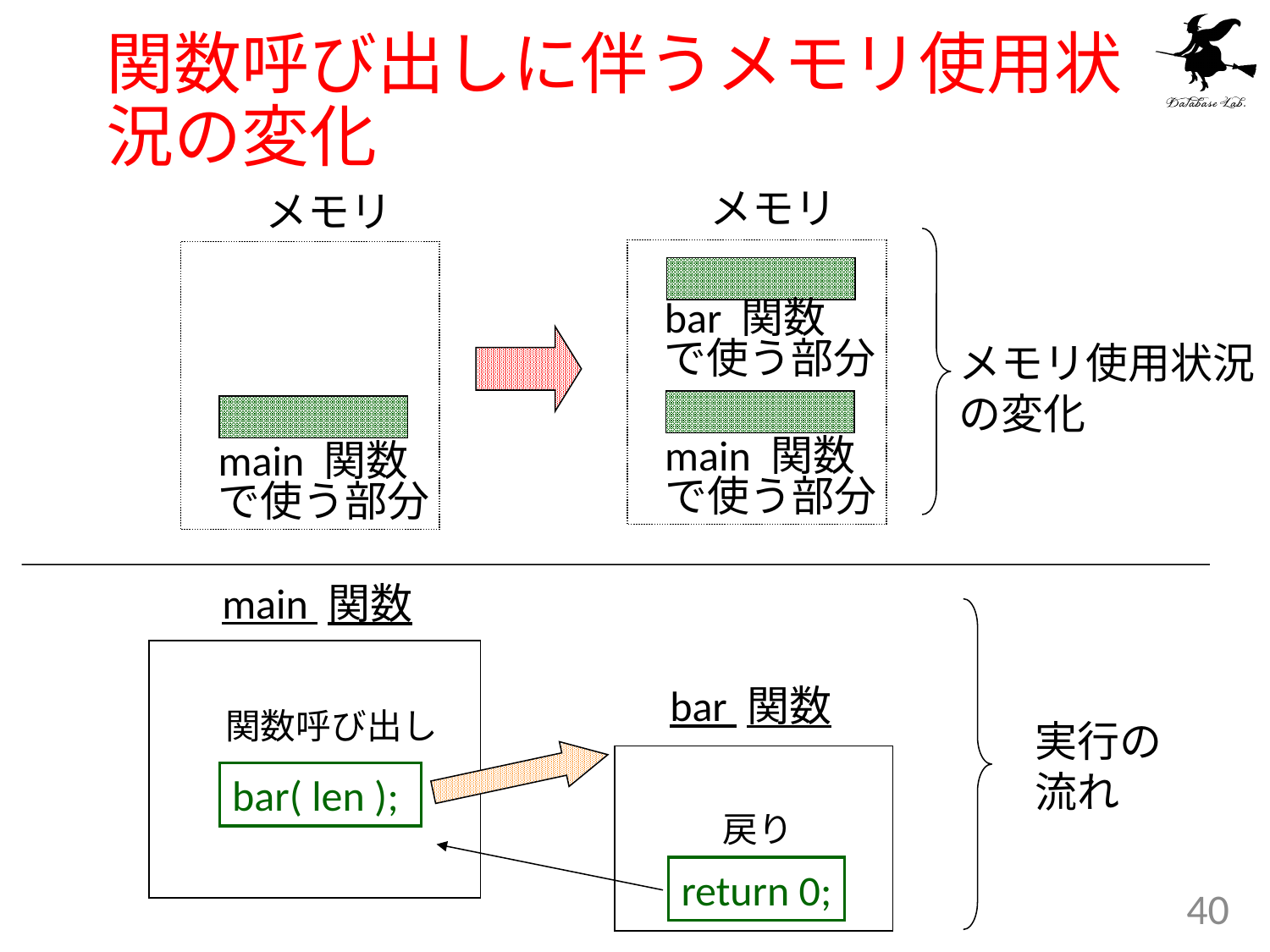

# 関数呼び出しに伴うメモリ使用状況の変化
メモリ
メモリ

bar 関数
で使う部分

メモリ使用状況
の変化

main 関数
で使う部分
main 関数
で使う部分

main 関数

bar 関数
関数呼び出し
実行の
流れ

bar( len );
戻り

return 0;
40